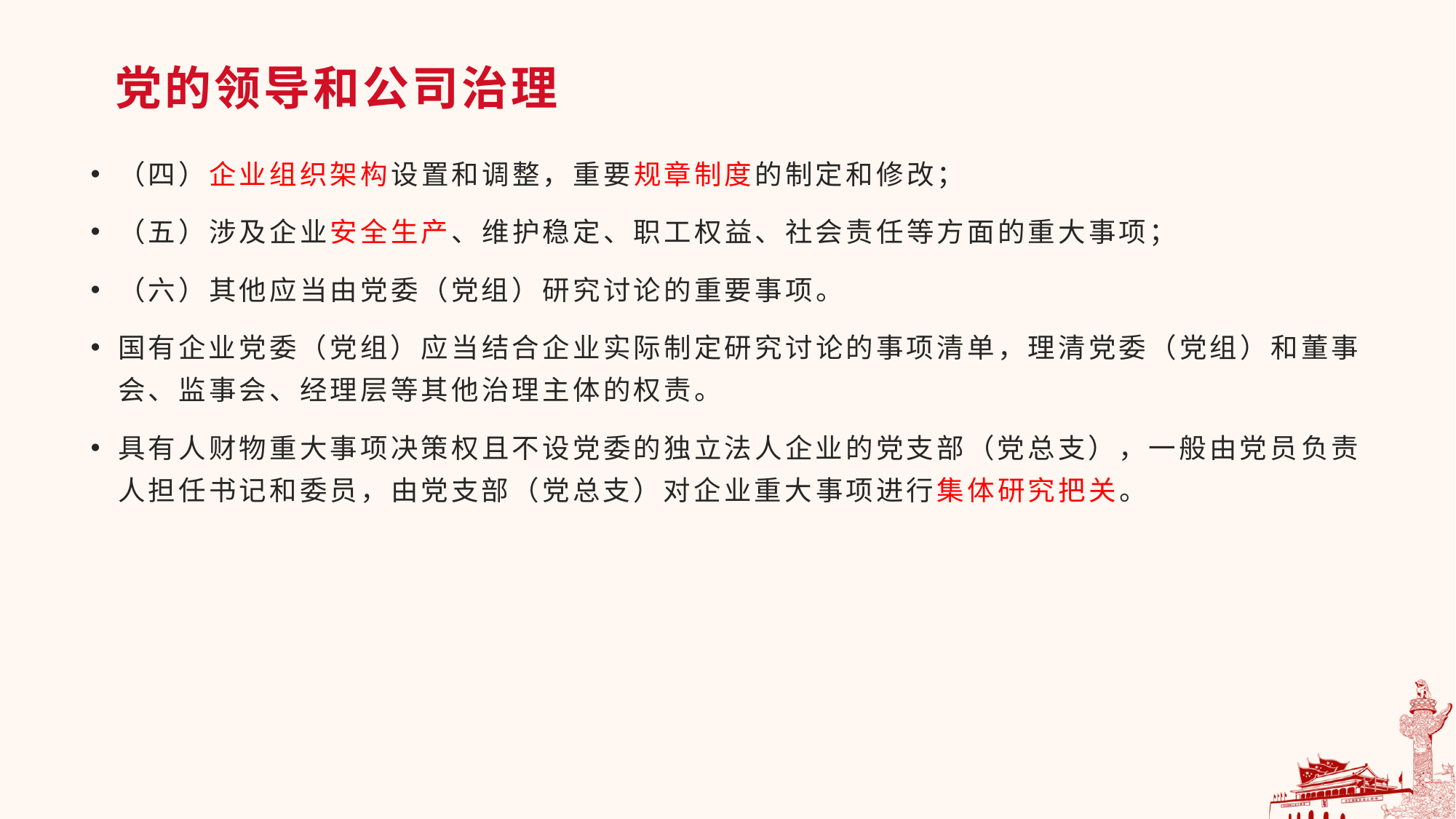

# 党的领导和公司治理
（四）企业组织架构设置和调整，重要规章制度的制定和修改；
（五）涉及企业安全生产、维护稳定、职工权益、社会责任等方面的重大事项；
（六）其他应当由党委（党组）研究讨论的重要事项。
国有企业党委（党组）应当结合企业实际制定研究讨论的事项清单，理清党委（党组）和董事会、监事会、经理层等其他治理主体的权责。
具有人财物重大事项决策权且不设党委的独立法人企业的党支部（党总支），一般由党员负责人担任书记和委员，由党支部（党总支）对企业重大事项进行集体研究把关。